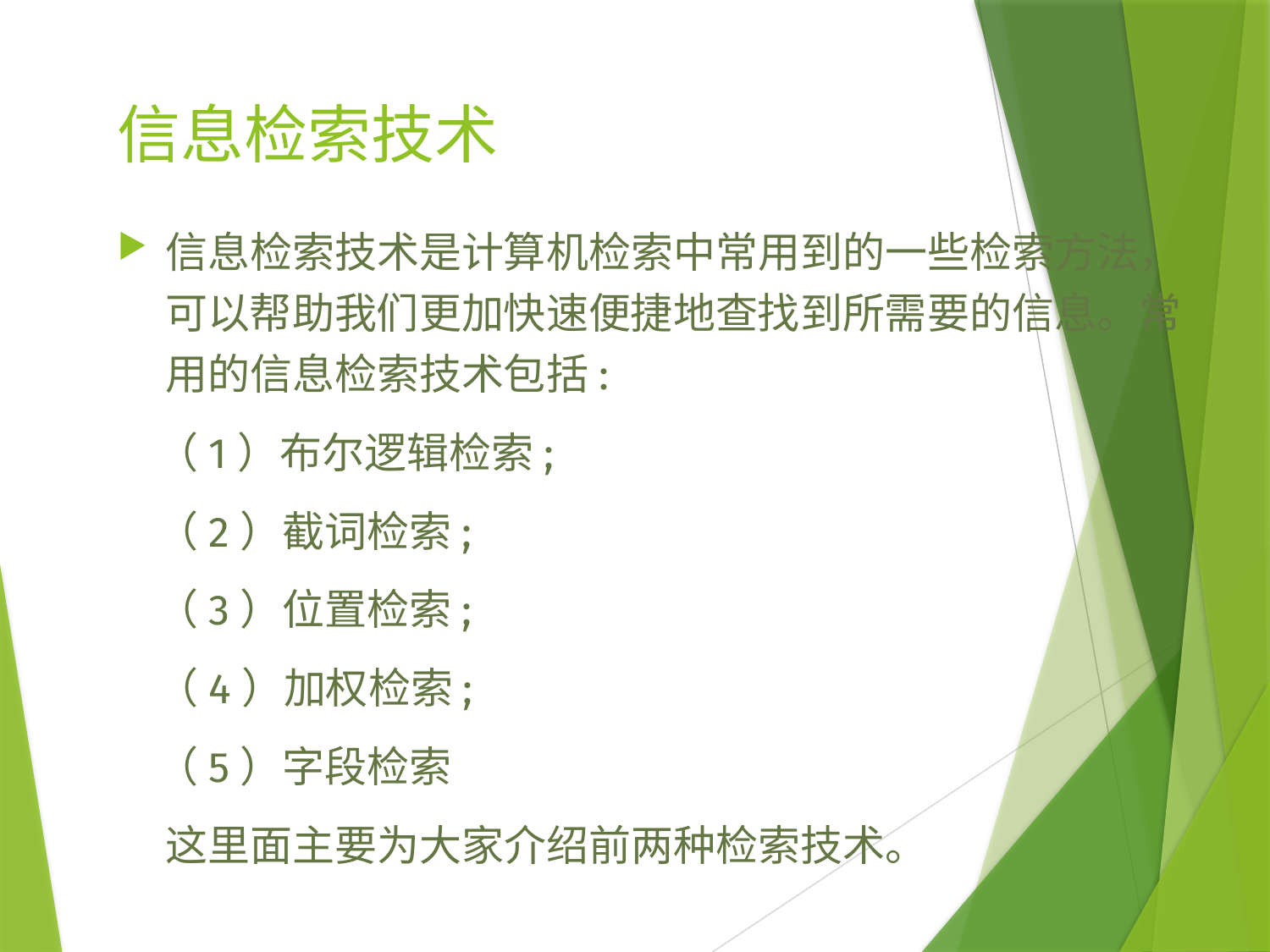

# 信息检索技术
信息检索技术是计算机检索中常用到的一些检索方法，可以帮助我们更加快速便捷地查找到所需要的信息。常用的信息检索技术包括:
   （1）布尔逻辑检索;
   （2）截词检索;
   （3）位置检索;
   （4）加权检索;
   （5）字段检索
    这里面主要为大家介绍前两种检索技术。